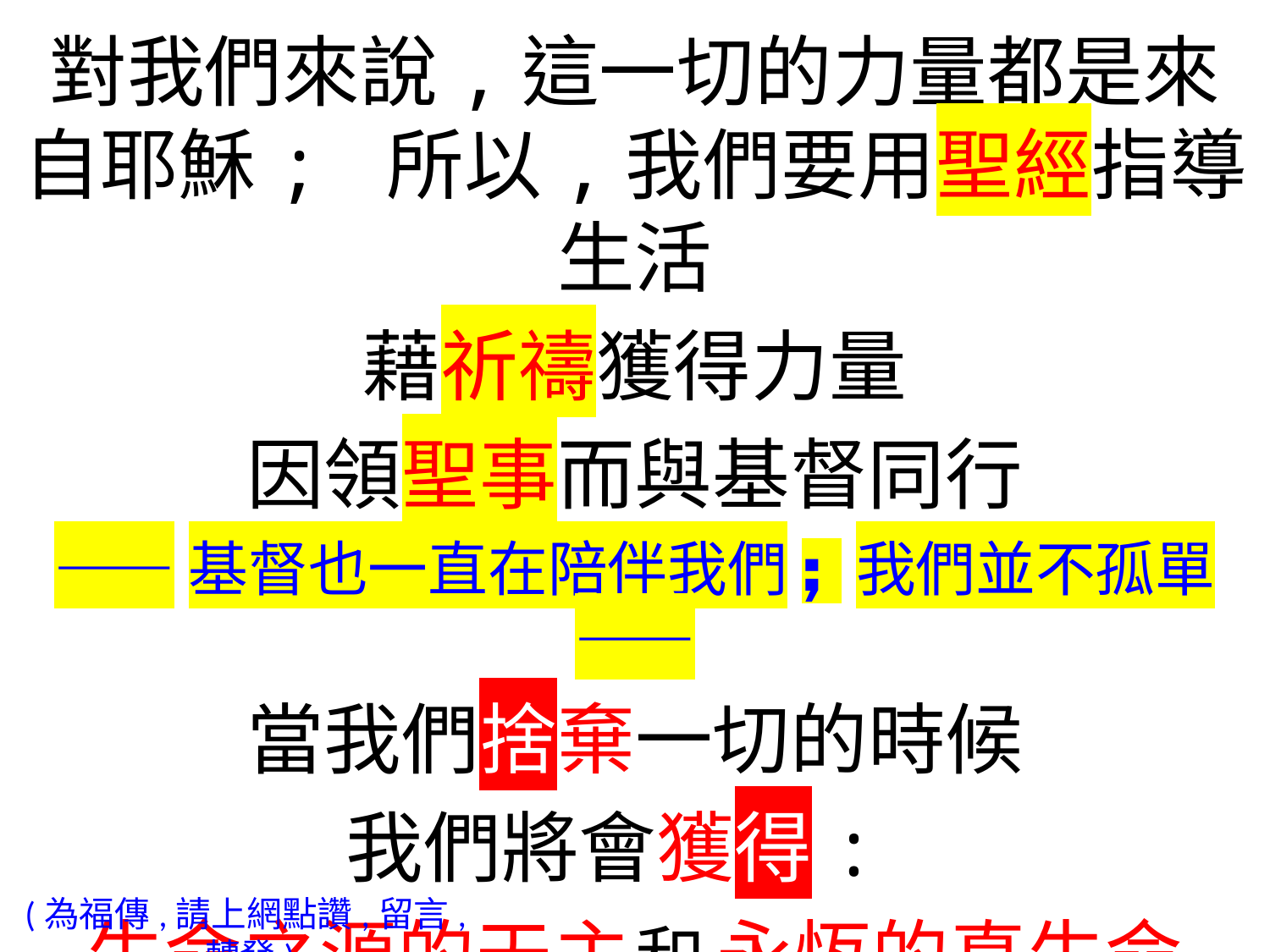

對我們來說,這一切的力量都是來自耶穌; 所以,我們要用聖經指導生活
藉祈禱獲得力量
因領聖事而與基督同行
——基督也一直在陪伴我們; 我們並不孤單——
當我們捨棄一切的時候
我們將會獲得:
生命之源的天主 和 永恆的真生命
(為福傳,請上網點讚,留言,轉發)